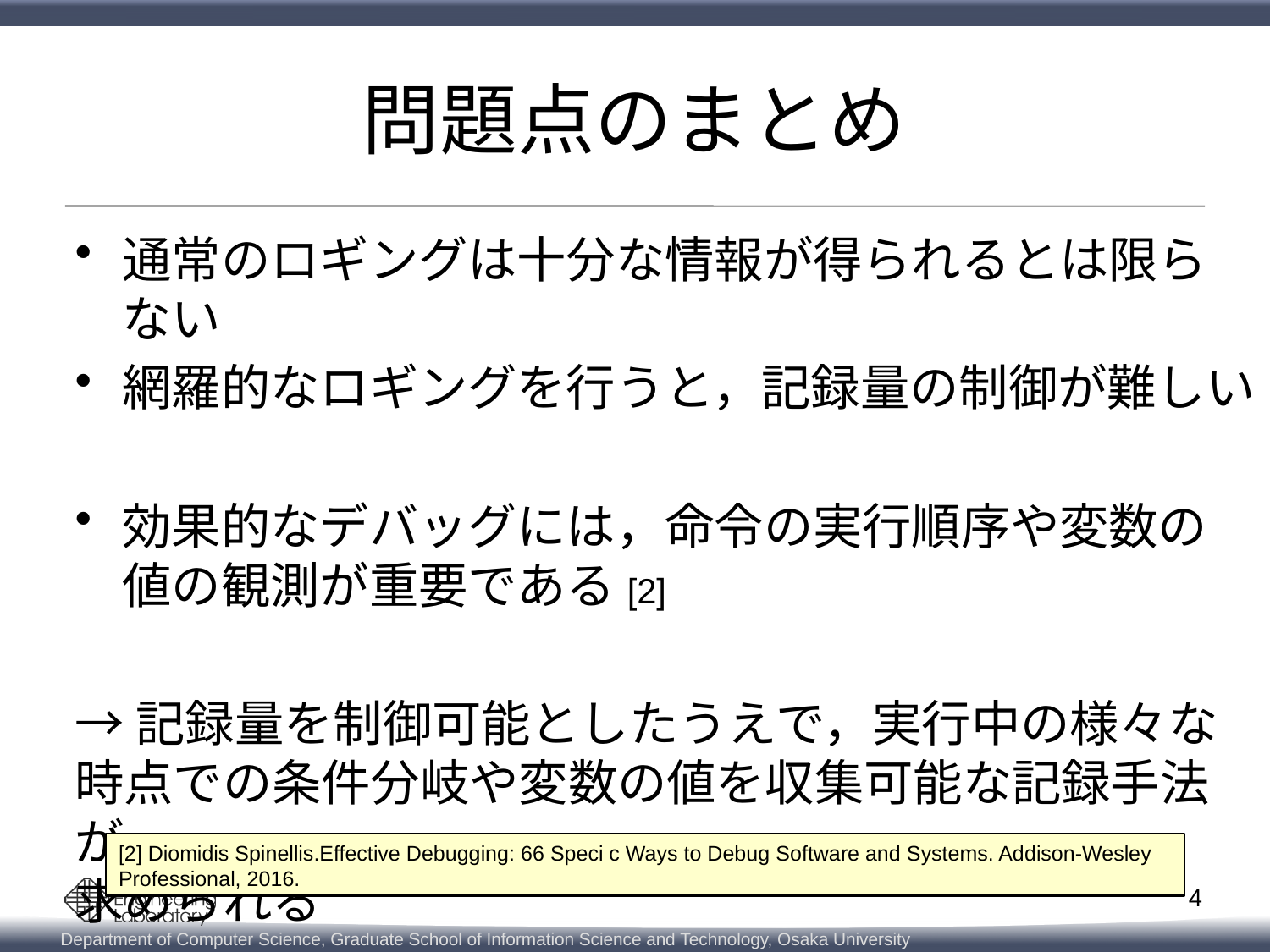

# 問題点のまとめ
通常のロギングは十分な情報が得られるとは限らない
網羅的なロギングを行うと，記録量の制御が難しい

効果的なデバッグには，命令の実行順序や変数の値の観測が重要である[2]

→記録量を制御可能としたうえで，実行中の様々な時点での条件分岐や変数の値を収集可能な記録手法が
求められる
[2] Diomidis Spinellis.Effective Debugging: 66 Speci c Ways to Debug Software and Systems. Addison-Wesley Professional, 2016.

4